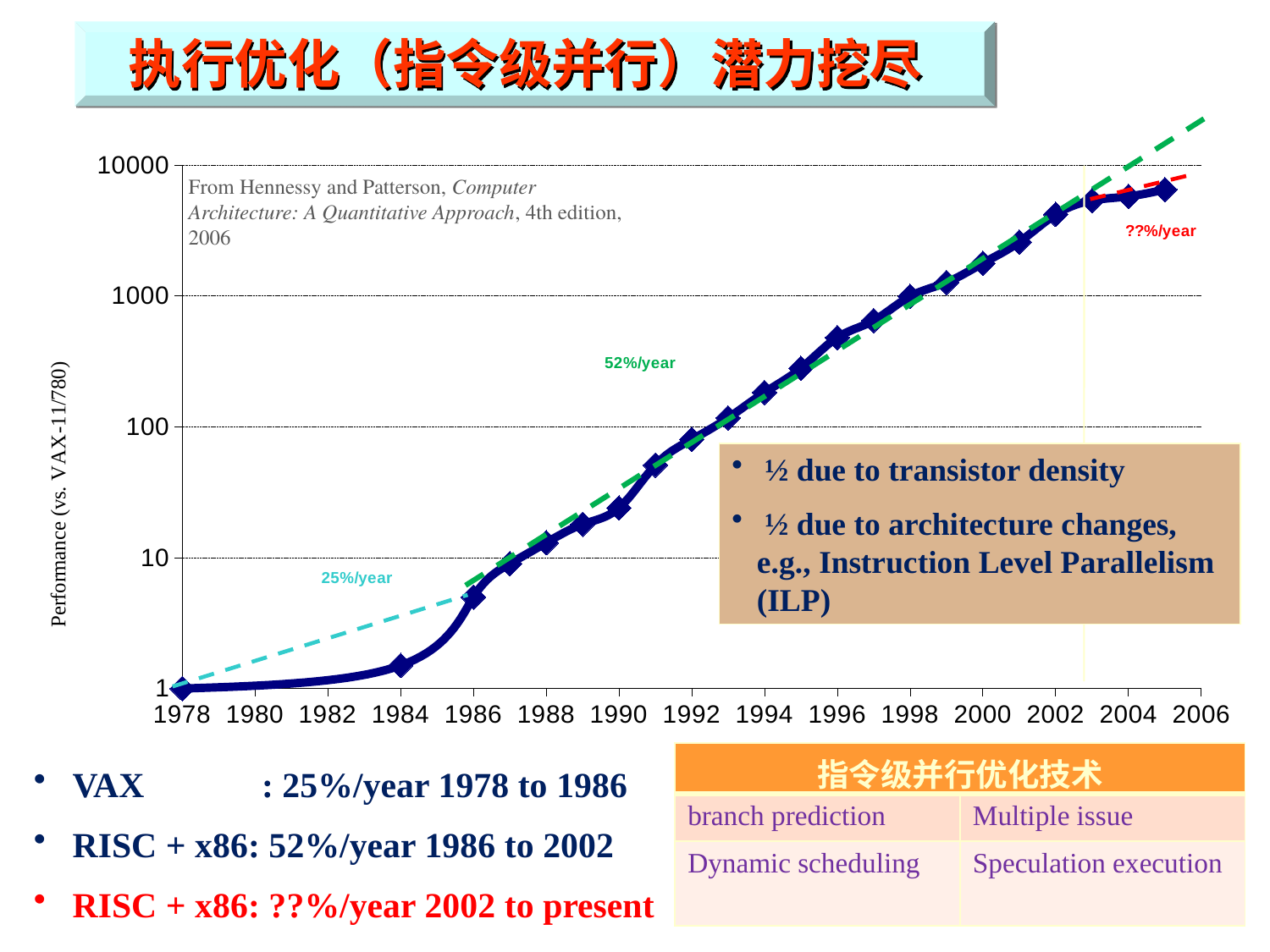

执行优化（指令级并行）潜力挖尽

### Chart

| Category |  |
|---|---|
From Hennessy and Patterson, Computer Architecture: A Quantitative Approach, 4th edition, 2006
 ½ due to transistor density
 ½ due to architecture changes, e.g., Instruction Level Parallelism (ILP)
| 指令级并行优化技术 |  |
| --- | --- |
| branch prediction | Multiple issue |
| Dynamic scheduling | Speculation execution |
 VAX	        : 25%/year 1978 to 1986
 RISC + x86: 52%/year 1986 to 2002
 RISC + x86: ??%/year 2002 to present
7/13/2016
31